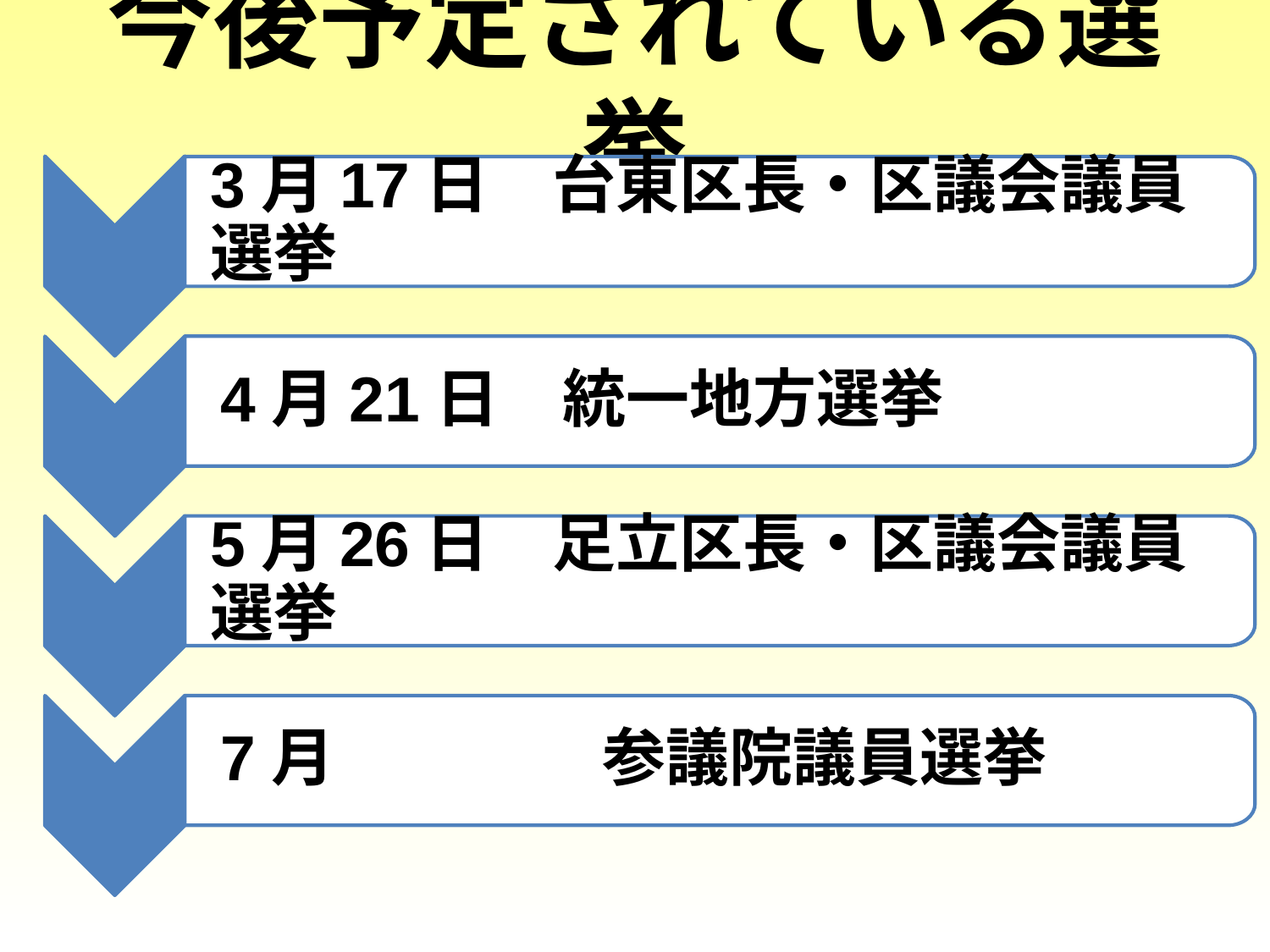

今後予定されている選挙

3月17日　台東区長・区議会議員選挙

4月21日　統一地方選挙

5月26日　足立区長・区議会議員選挙

7月　　　　 参議院議員選挙